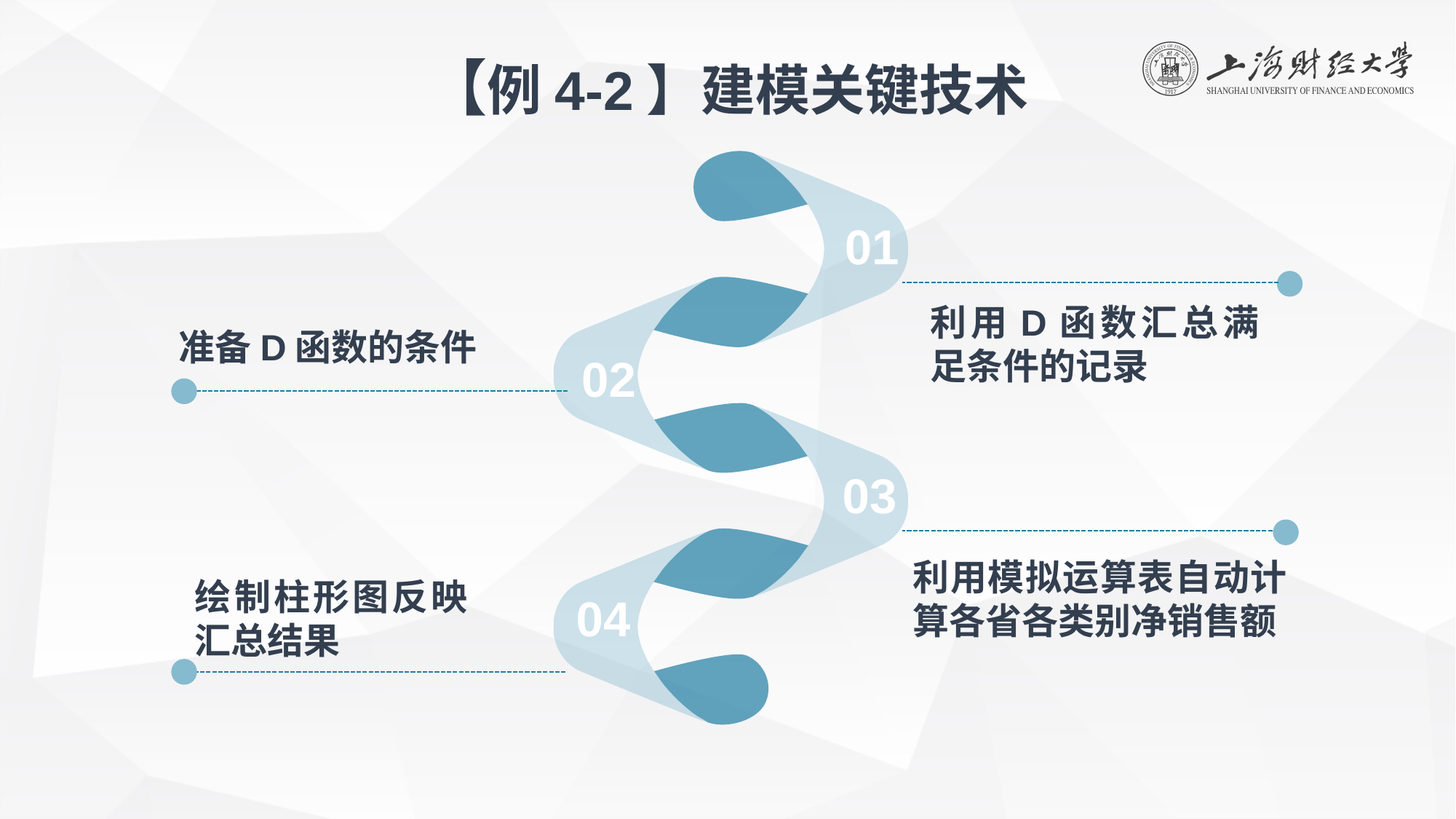

【例4-2】建模关键技术

01

利用D函数汇总满足条件的记录
准备D函数的条件
02

03

利用模拟运算表自动计算各省各类别净销售额
绘制柱形图反映汇总结果
04